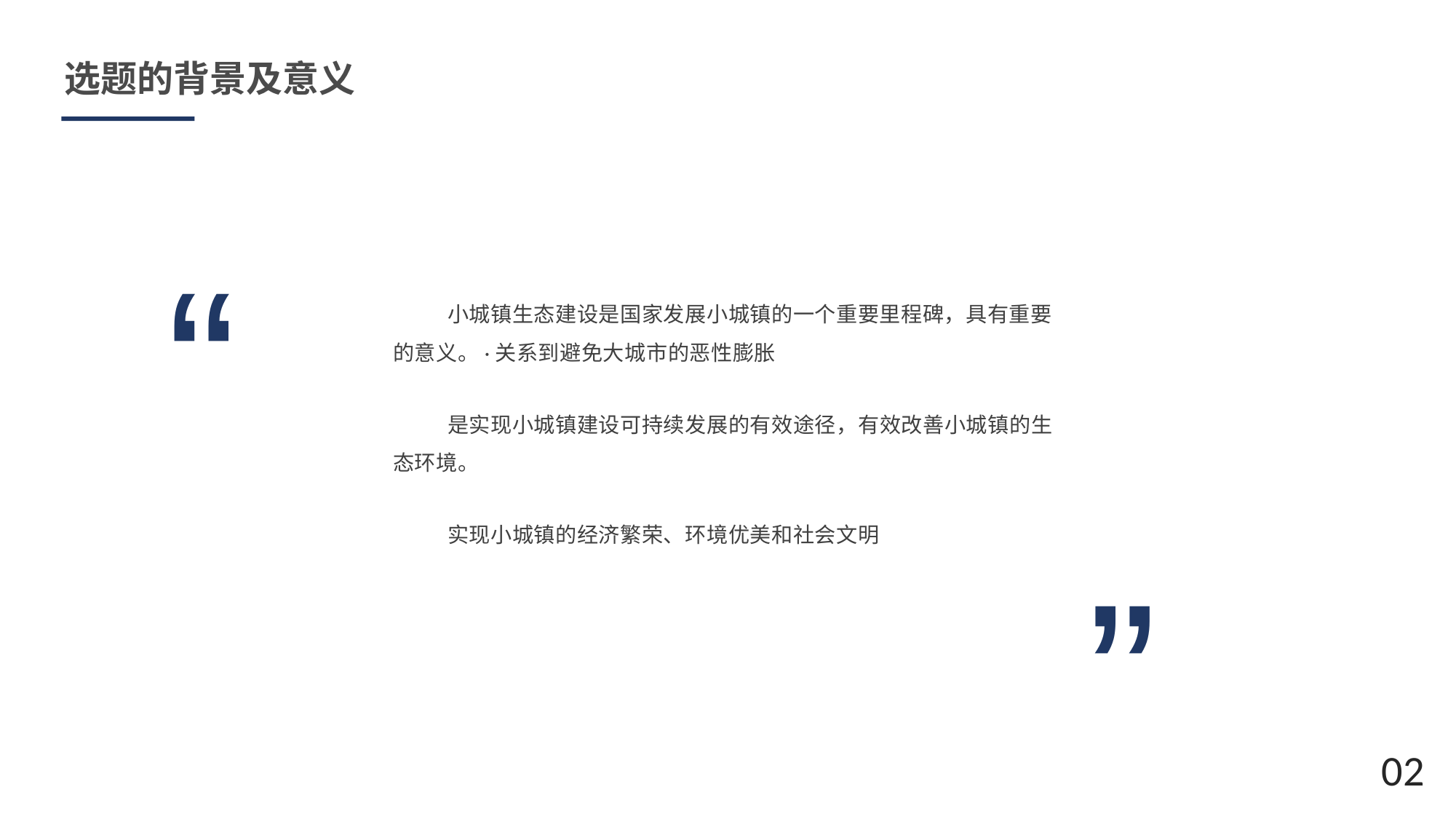

选题的背景及意义

“
小城镇生态建设是国家发展小城镇的一个重要里程碑，具有重要的意义。·关系到避免大城市的恶性膨胀
是实现小城镇建设可持续发展的有效途径，有效改善小城镇的生态环境。
实现小城镇的经济繁荣、环境优美和社会文明
”
02